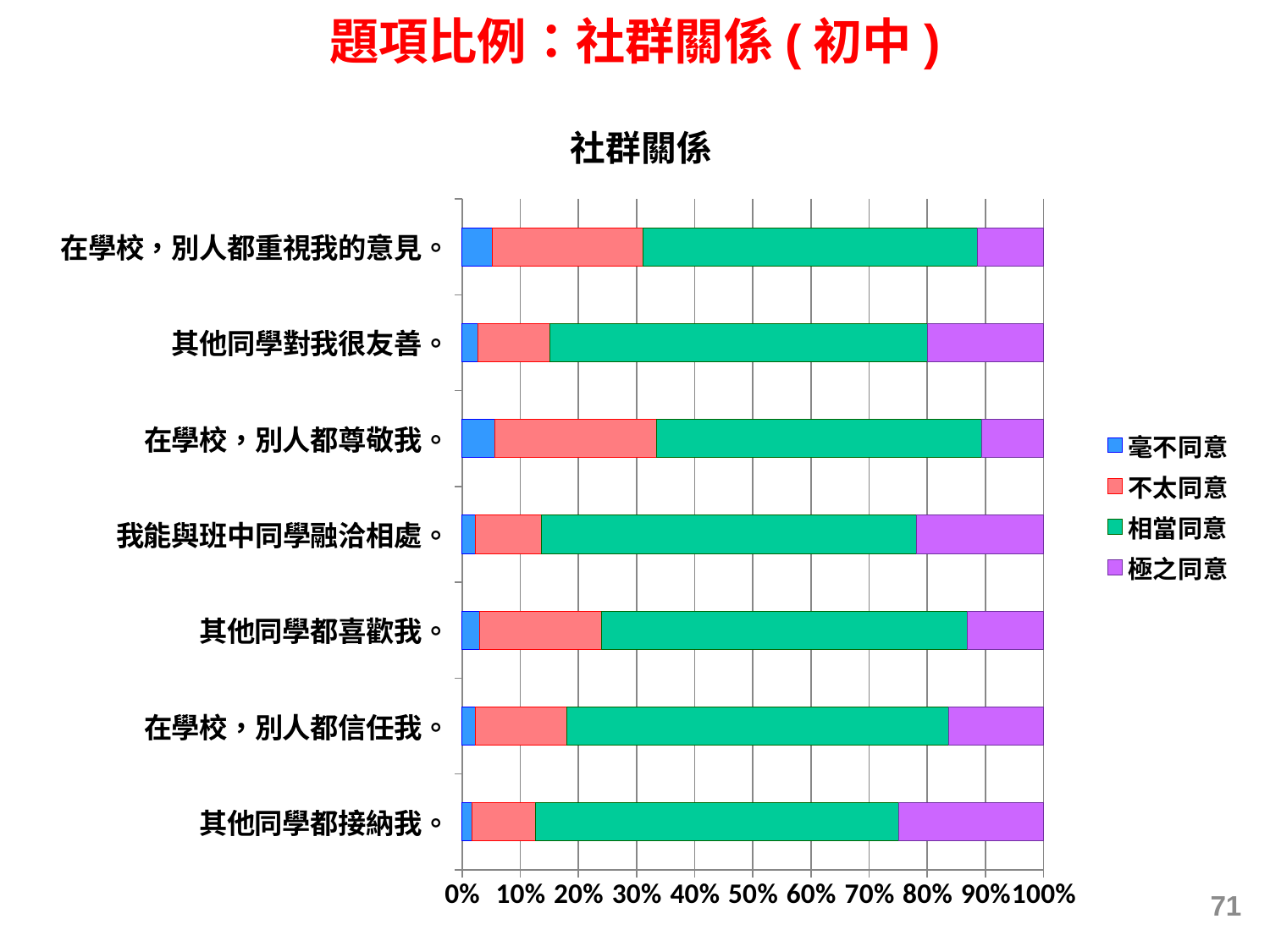

題項比例：社群關係(初中)

### Chart: 社群關係

| Category | 毫不同意 | 不太同意 | 相當同意 | 極之同意 |
|---|---|---|---|---|
| 其他同學都接納我。 | 0.016550987720234916 | 0.10998398291510972 | 0.6241324079017615 | 0.2493326214628941 |
| 在學校，別人都信任我。 | 0.023631508678237656 | 0.1562082777036049 | 0.6574098798397879 | 0.1627503337783715 |
| 其他同學都喜歡我。 | 0.030874097834803615 | 0.20930232558139594 | 0.6288425554664528 | 0.1309810211173484 |
| 我能與班中同學融洽相處。 | 0.023376970344643342 | 0.11341170184344108 | 0.6448036334491081 | 0.21840769436281107 |
| 在學校，別人都尊敬我。 | 0.056654195617316945 | 0.27859433458043825 | 0.5587920897915554 | 0.10595938001068952 |
| 其他同學對我很友善。 | 0.02673082063619358 | 0.12496658647420505 | 0.6486233627372361 | 0.19967923015236624 |
| 在學校，別人都重視我的意見。 | 0.051590483827853625 | 0.25942261427425944 | 0.5752472600908861 | 0.1137396418070035 |
71